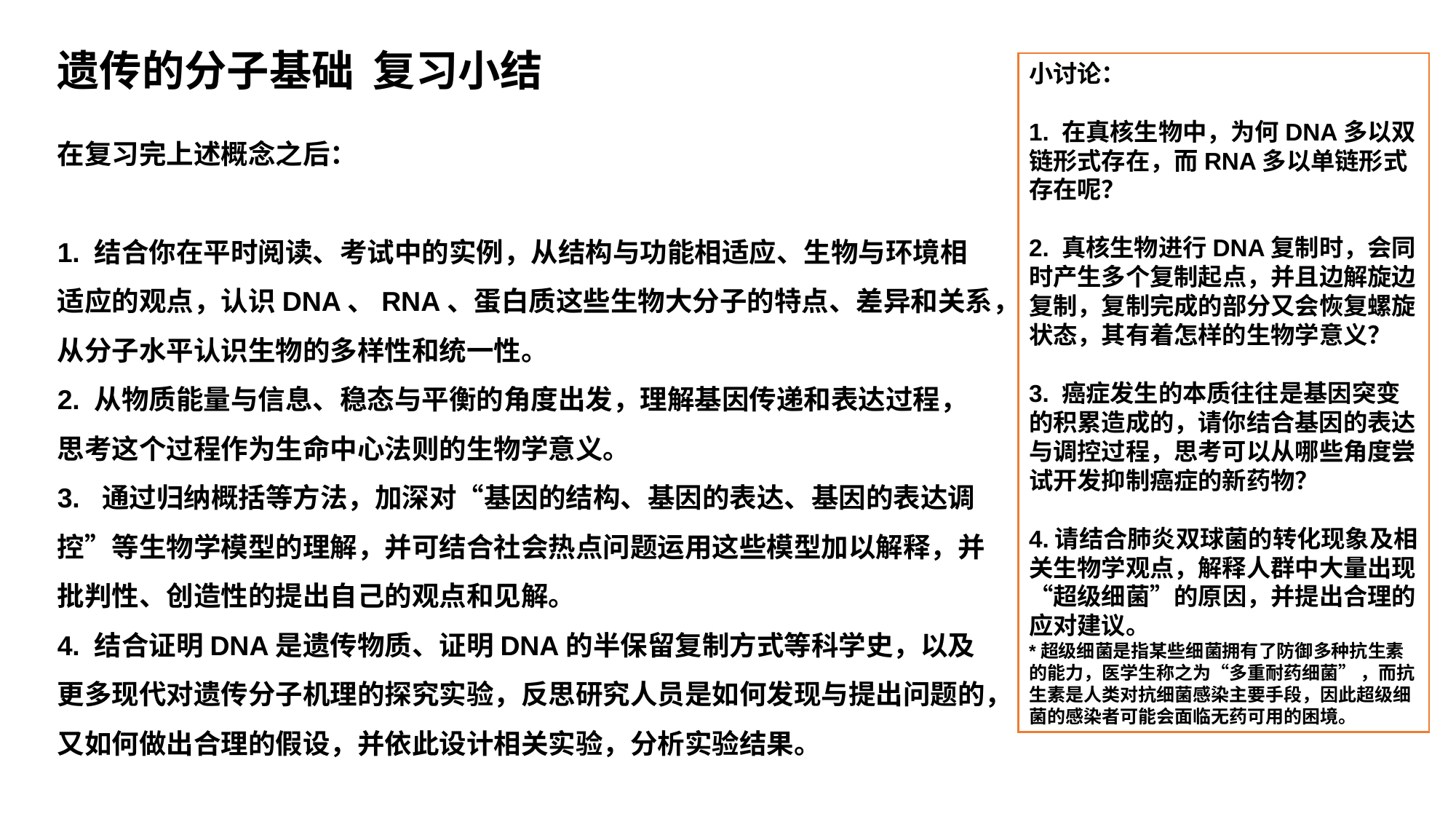

遗传的分子基础  复习小结
小讨论：

1. 在真核生物中，为何DNA多以双链形式存在，而RNA多以单链形式存在呢？

2. 真核生物进行DNA复制时，会同时产生多个复制起点，并且边解旋边复制，复制完成的部分又会恢复螺旋状态，其有着怎样的生物学意义？

3. 癌症发生的本质往往是基因突变的积累造成的，请你结合基因的表达与调控过程，思考可以从哪些角度尝试开发抑制癌症的新药物？

4.请结合肺炎双球菌的转化现象及相关生物学观点，解释人群中大量出现“超级细菌”的原因，并提出合理的应对建议。
*超级细菌是指某些细菌拥有了防御多种抗生素的能力，医学生称之为“多重耐药细菌” ，而抗生素是人类对抗细菌感染主要手段，因此超级细菌的感染者可能会面临无药可用的困境。
在复习完上述概念之后：

1. 结合你在平时阅读、考试中的实例，从结构与功能相适应、生物与环境相适应的观点，认识DNA、RNA、蛋白质这些生物大分子的特点、差异和关系，从分子水平认识生物的多样性和统一性。
2. 从物质能量与信息、稳态与平衡的角度出发，理解基因传递和表达过程，思考这个过程作为生命中心法则的生物学意义。
3.  通过归纳概括等方法，加深对“基因的结构、基因的表达、基因的表达调控”等生物学模型的理解，并可结合社会热点问题运用这些模型加以解释，并批判性、创造性的提出自己的观点和见解。
4. 结合证明DNA是遗传物质、证明DNA的半保留复制方式等科学史，以及更多现代对遗传分子机理的探究实验，反思研究人员是如何发现与提出问题的，又如何做出合理的假设，并依此设计相关实验，分析实验结果。